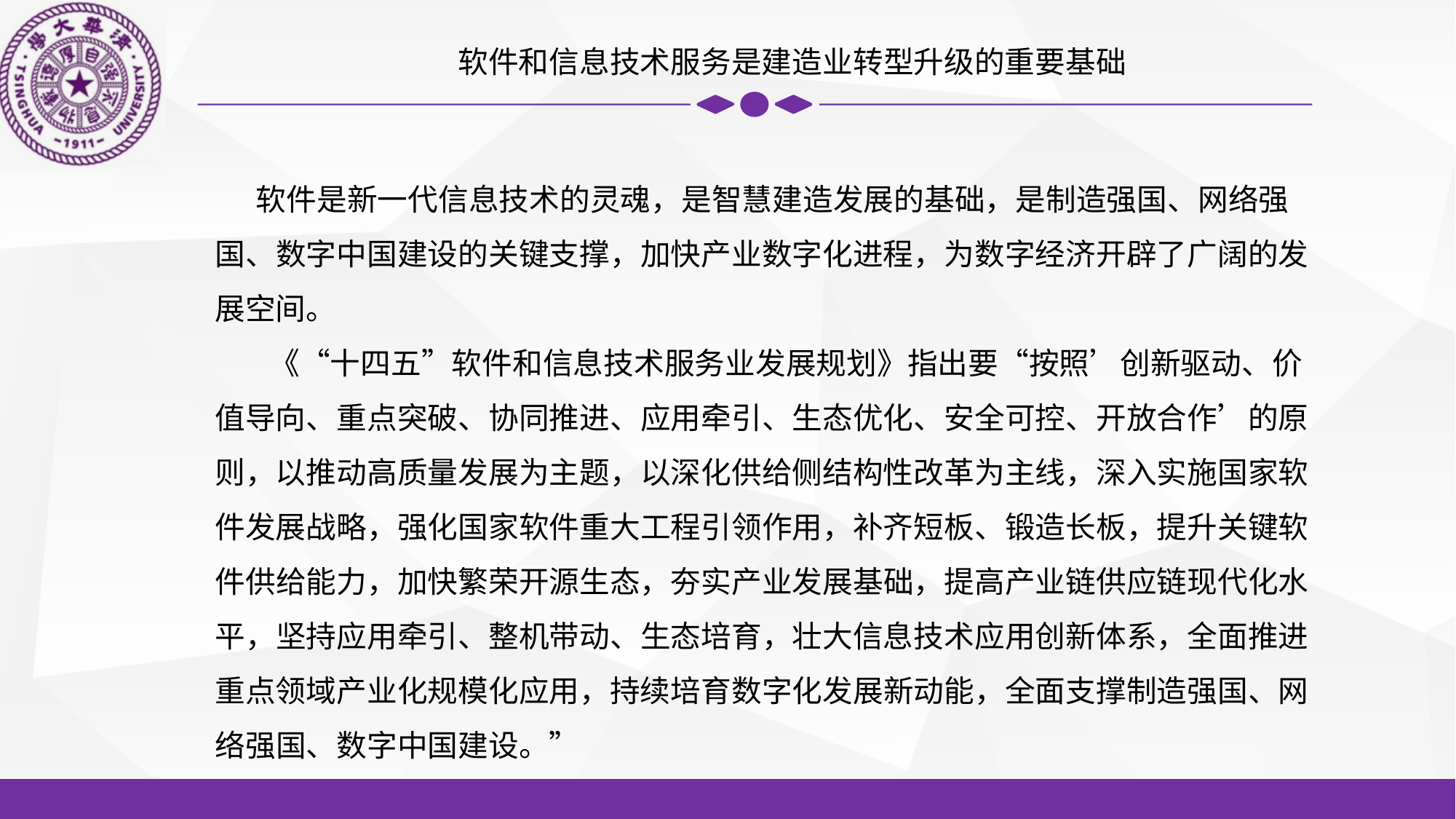

软件和信息技术服务是建造业转型升级的重要基础

     软件是新一代信息技术的灵魂，是智慧建造发展的基础，是制造强国、网络强国、数字中国建设的关键支撑，加快产业数字化进程，为数字经济开辟了广阔的发展空间。
       《“十四五”软件和信息技术服务业发展规划》指出要“按照’创新驱动、价值导向、重点突破、协同推进、应用牵引、生态优化、安全可控、开放合作’的原则，以推动高质量发展为主题，以深化供给侧结构性改革为主线，深入实施国家软件发展战略，强化国家软件重大工程引领作用，补齐短板、锻造长板，提升关键软件供给能力，加快繁荣开源生态，夯实产业发展基础，提高产业链供应链现代化水平，坚持应用牵引、整机带动、生态培育，壮大信息技术应用创新体系，全面推进重点领域产业化规模化应用，持续培育数字化发展新动能，全面支撑制造强国、网络强国、数字中国建设。”